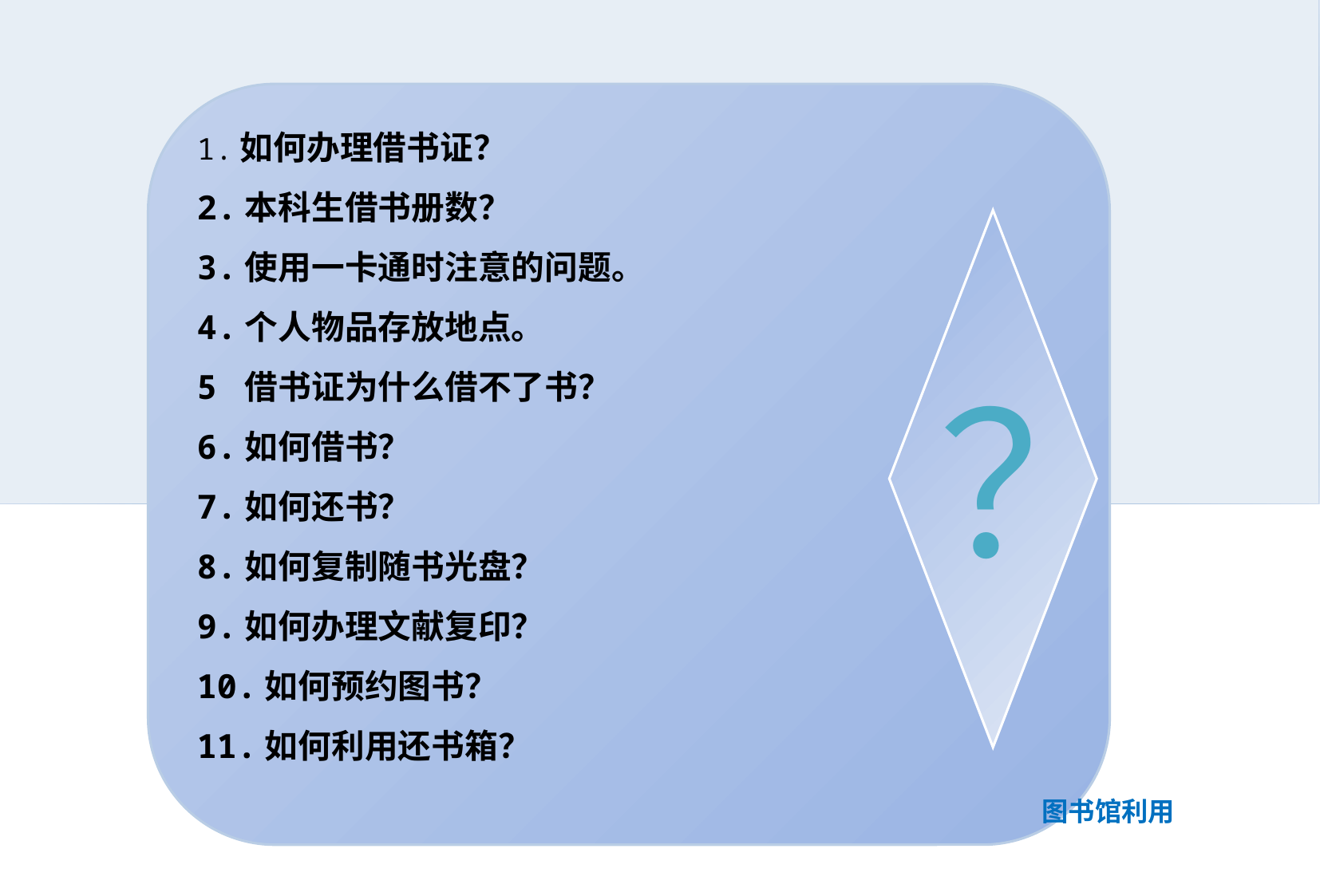

1.如何办理借书证？
2.本科生借书册数？
3.使用一卡通时注意的问题。
4.个人物品存放地点。
5 借书证为什么借不了书？
6.如何借书？
7.如何还书？
8.如何复制随书光盘？
9.如何办理文献复印？
10.如何预约图书？
11.如何利用还书箱？

  ？

图书馆利用